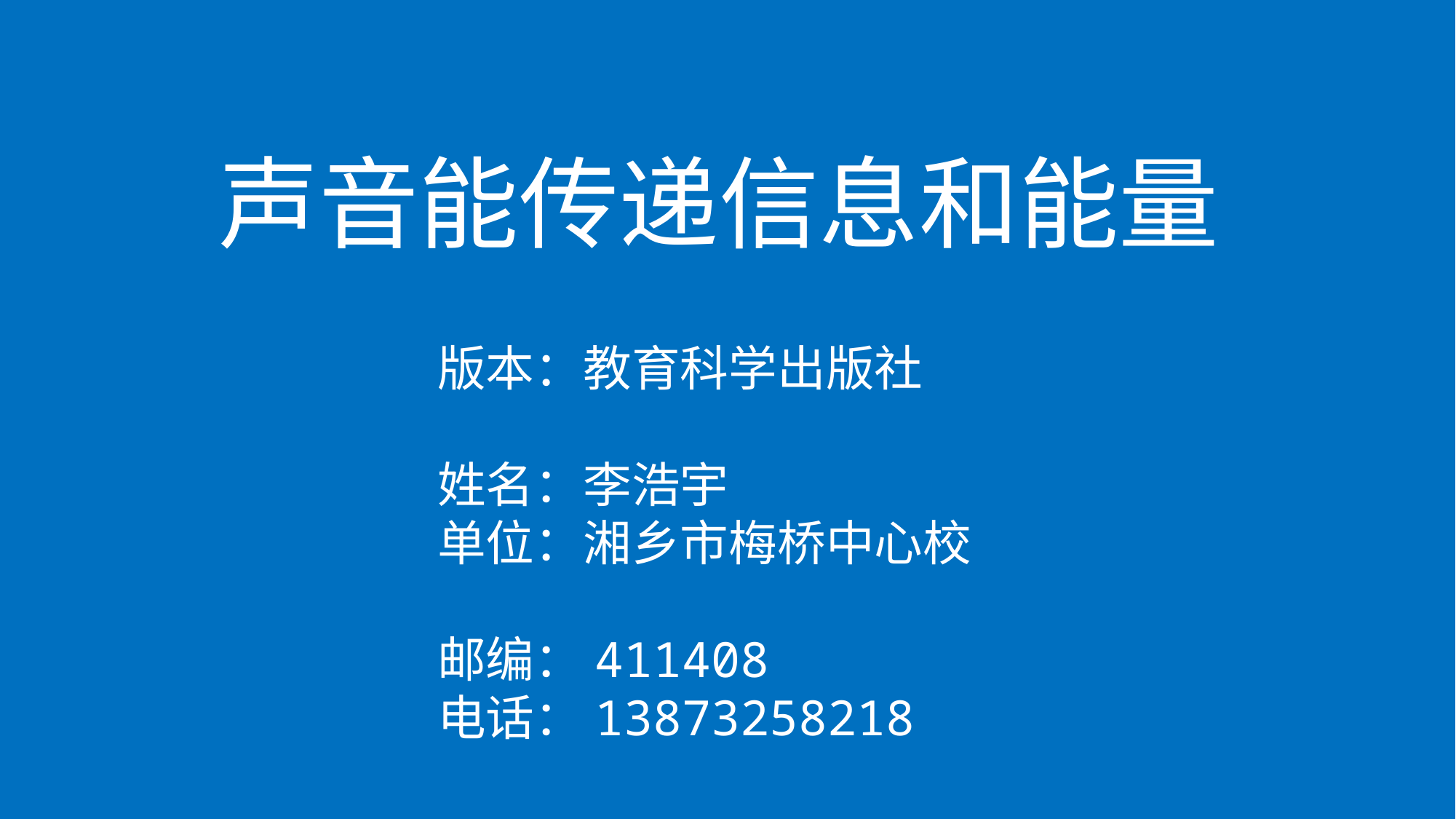

# 声音能传递信息和能量
版本：教育科学出版社

姓名：李浩宇
单位：湘乡市梅桥中心校

邮编：411408
电话：13873258218